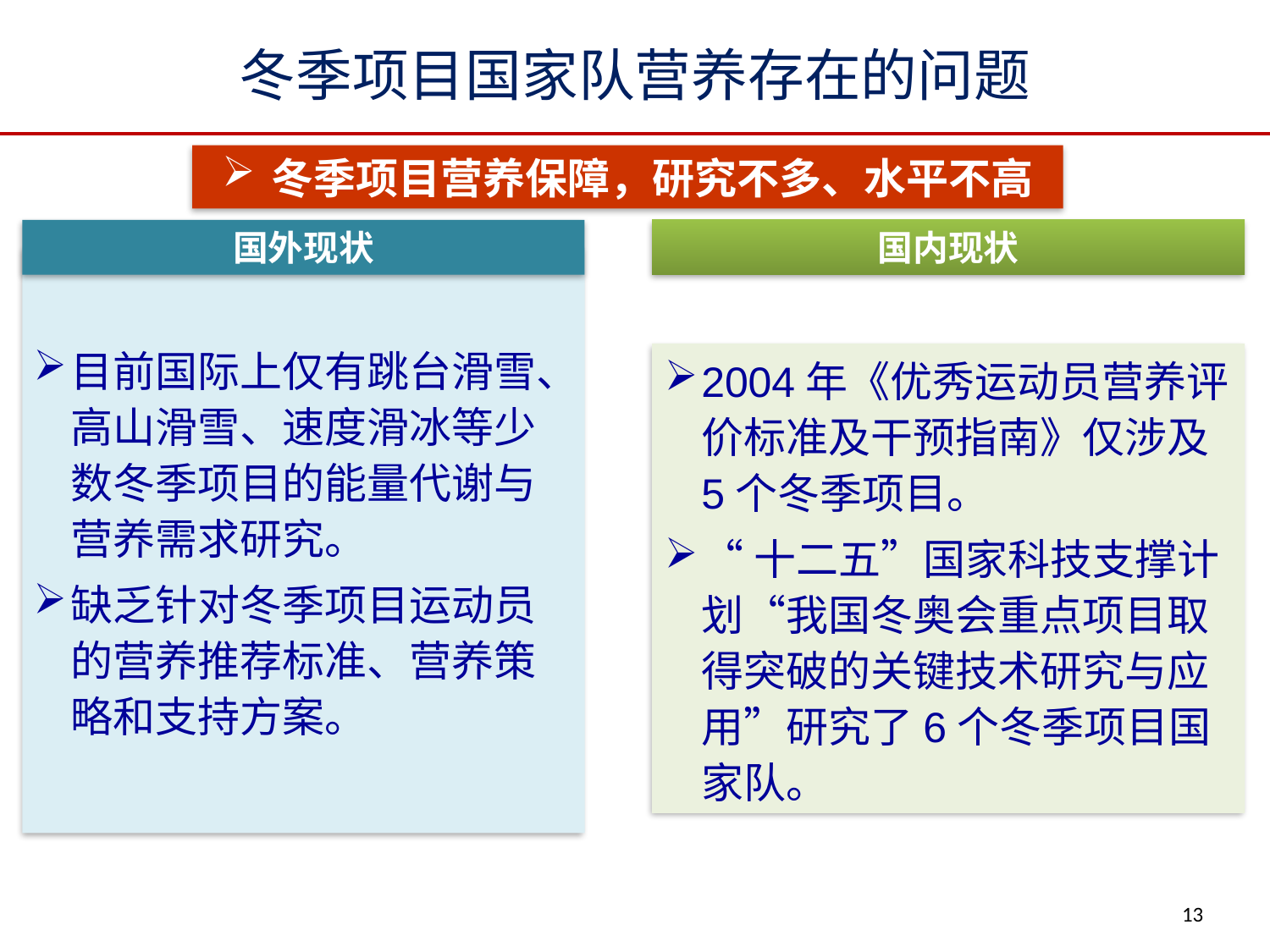

# 冬季项目国家队营养存在的问题
冬季项目营养保障，研究不多、水平不高
国外现状
国内现状
2004年《优秀运动员营养评价标准及干预指南》仅涉及5个冬季项目。
“十二五”国家科技支撑计划“我国冬奥会重点项目取得突破的关键技术研究与应用”研究了6个冬季项目国家队。
目前国际上仅有跳台滑雪、高山滑雪、速度滑冰等少数冬季项目的能量代谢与营养需求研究。
缺乏针对冬季项目运动员的营养推荐标准、营养策略和支持方案。